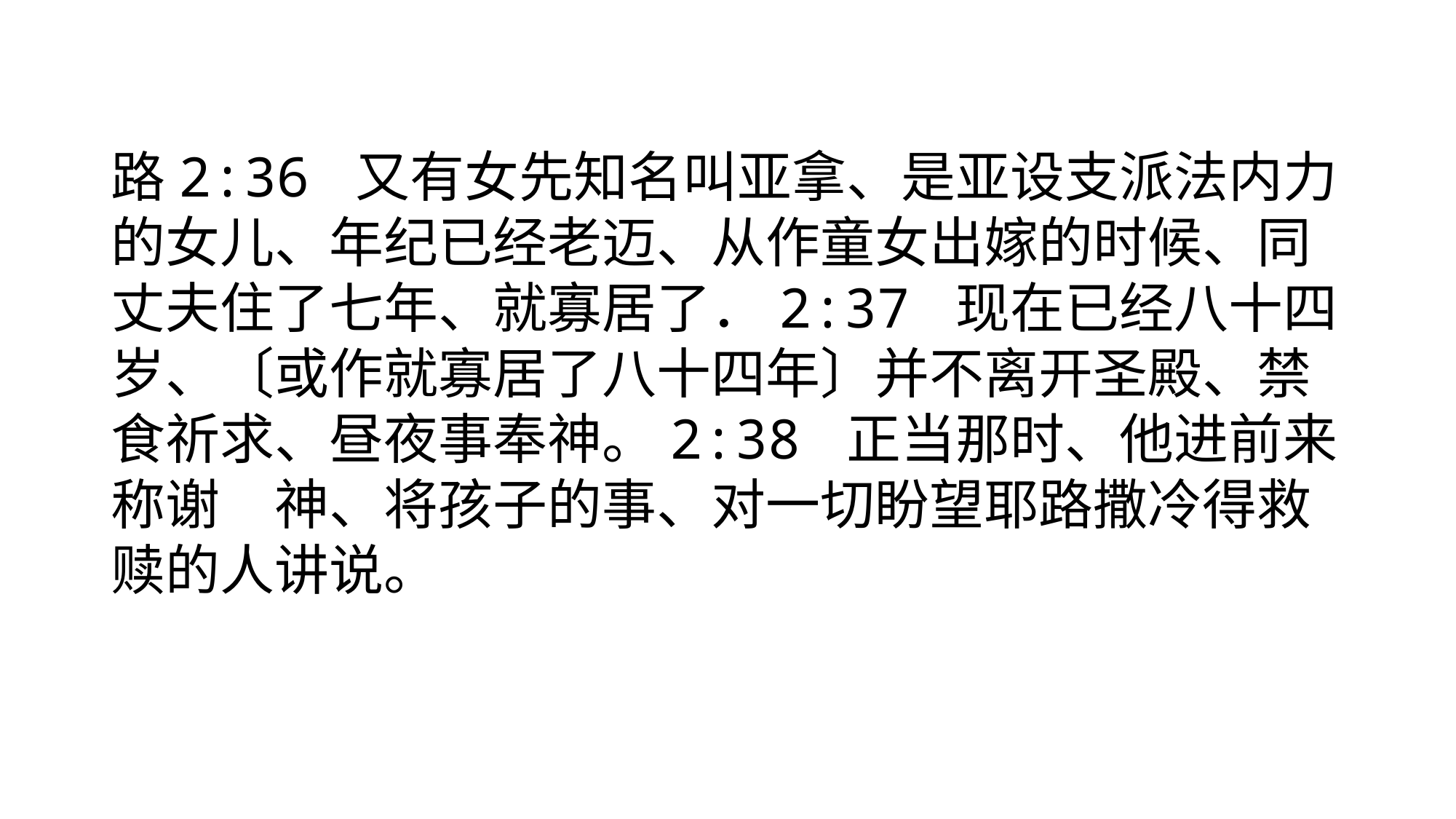

#
路2:36 又有女先知名叫亚拿、是亚设支派法内力的女儿、年纪已经老迈、从作童女出嫁的时候、同丈夫住了七年、就寡居了．2:37 现在已经八十四岁、〔或作就寡居了八十四年〕并不离开圣殿、禁食祈求、昼夜事奉神。2:38 正当那时、他进前来称谢　神、将孩子的事、对一切盼望耶路撒冷得救赎的人讲说。